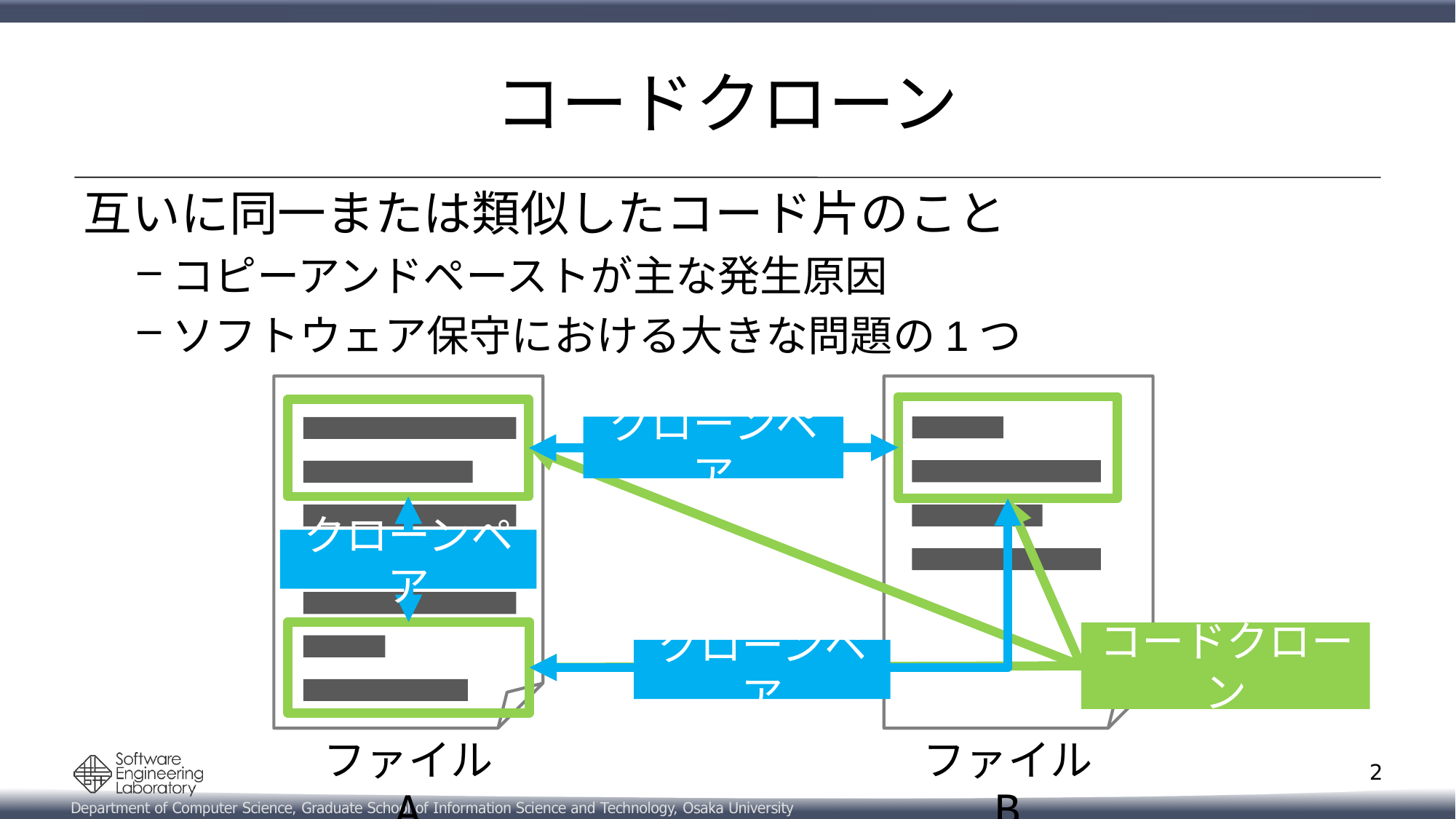

# コードクローン
互いに同一または類似したコード片のこと
コピーアンドペーストが主な発生原因
ソフトウェア保守における大きな問題の1つ

クローンペア

クローンペア

コードクローン

クローンペア

ファイル B
ファイル A
2